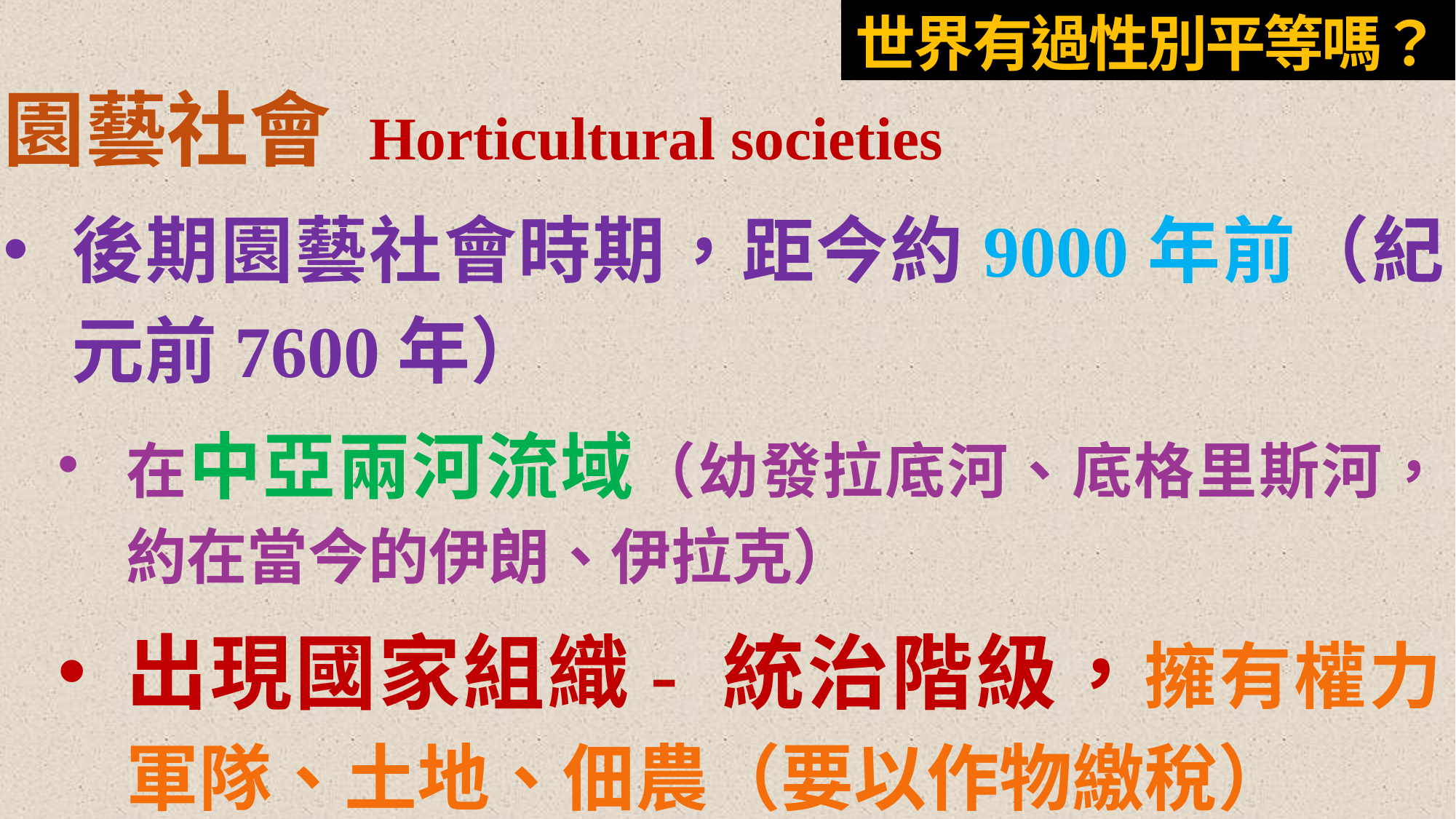

# 世界有過性別平等嗎？
園藝社會 Horticultural societies
後期園藝社會時期，距今約9000年前（紀元前7600年）
在中亞兩河流域（幼發拉底河、底格里斯河，約在當今的伊朗、伊拉克）
出現國家組織- 統治階級，擁有權力、軍隊、土地、佃農（要以作物繳稅）